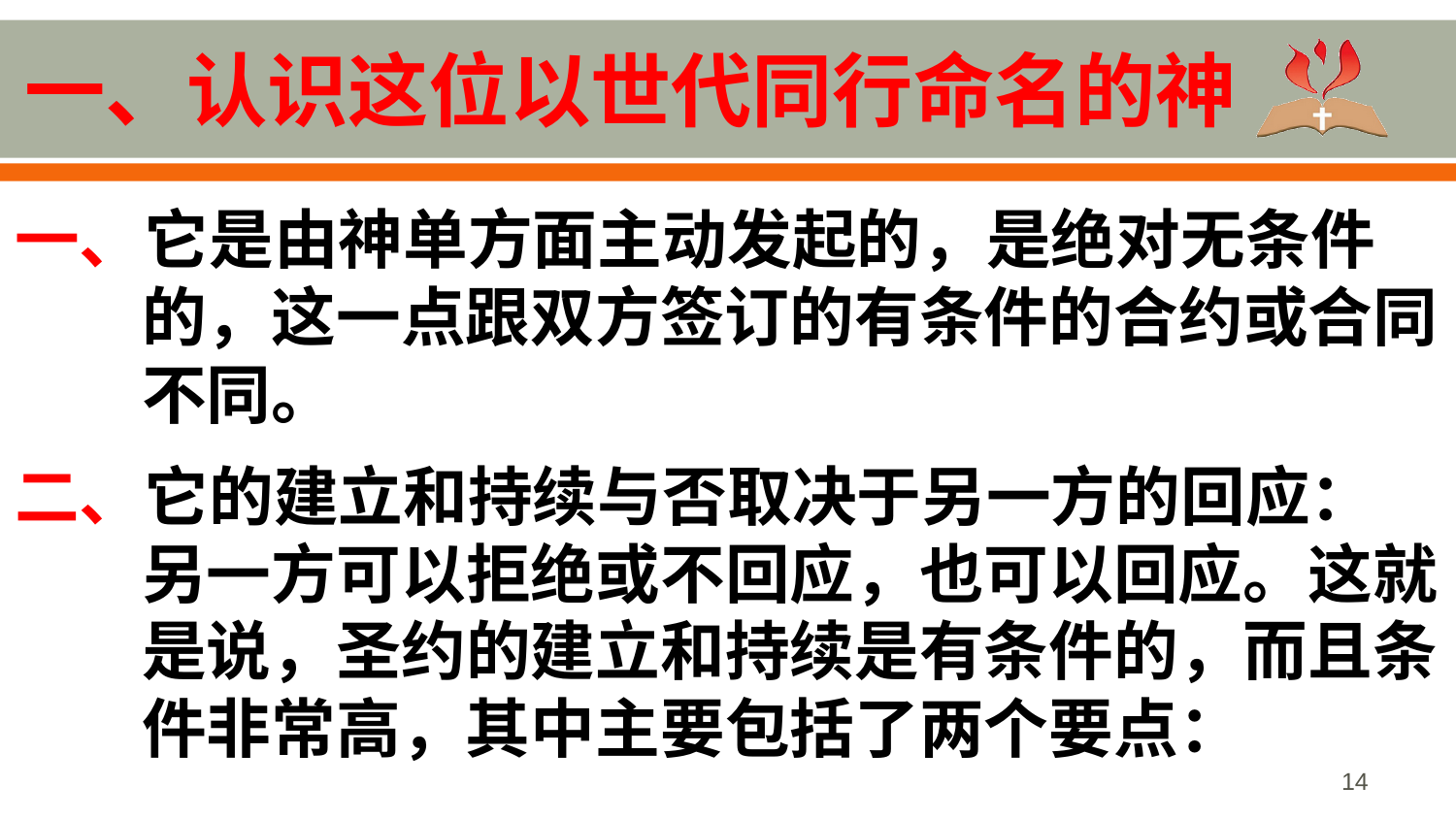

# 一、认识这位以世代同行命名的神
一、它是由神单方面主动发起的，是绝对无条件的，这一点跟双方签订的有条件的合约或合同不同。
二、它的建立和持续与否取决于另一方的回应：另一方可以拒绝或不回应，也可以回应。这就是说，圣约的建立和持续是有条件的，而且条件非常高，其中主要包括了两个要点：

14